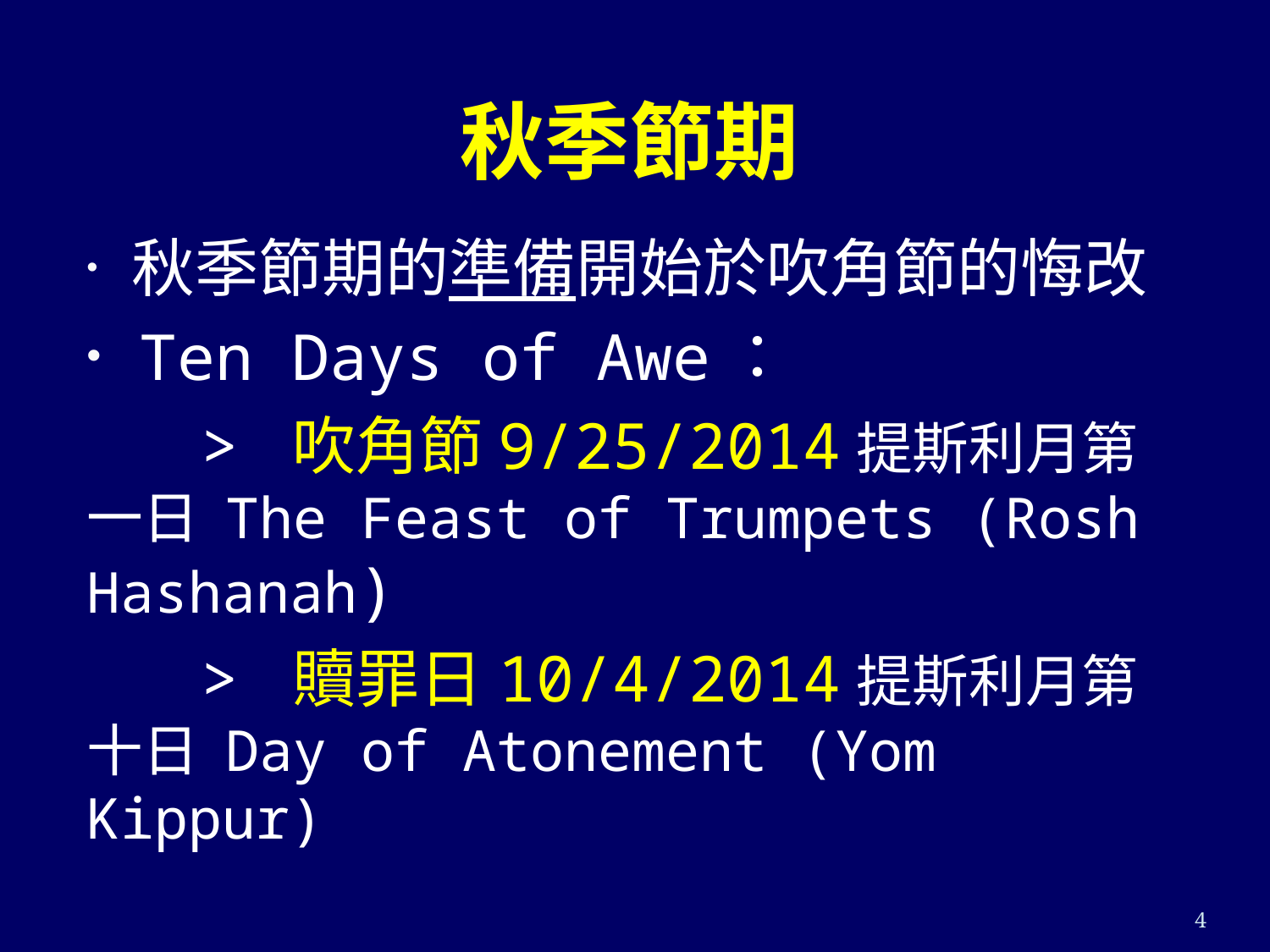

# 秋季節期
  秋季節期的準備開始於吹角節的悔改
 Ten Days of Awe：
   > 吹角節9/25/2014提斯利月第一日 The Feast of Trumpets (Rosh Hashanah)
   > 贖罪日10/4/2014提斯利月第十日 Day of Atonement (Yom Kippur)
4